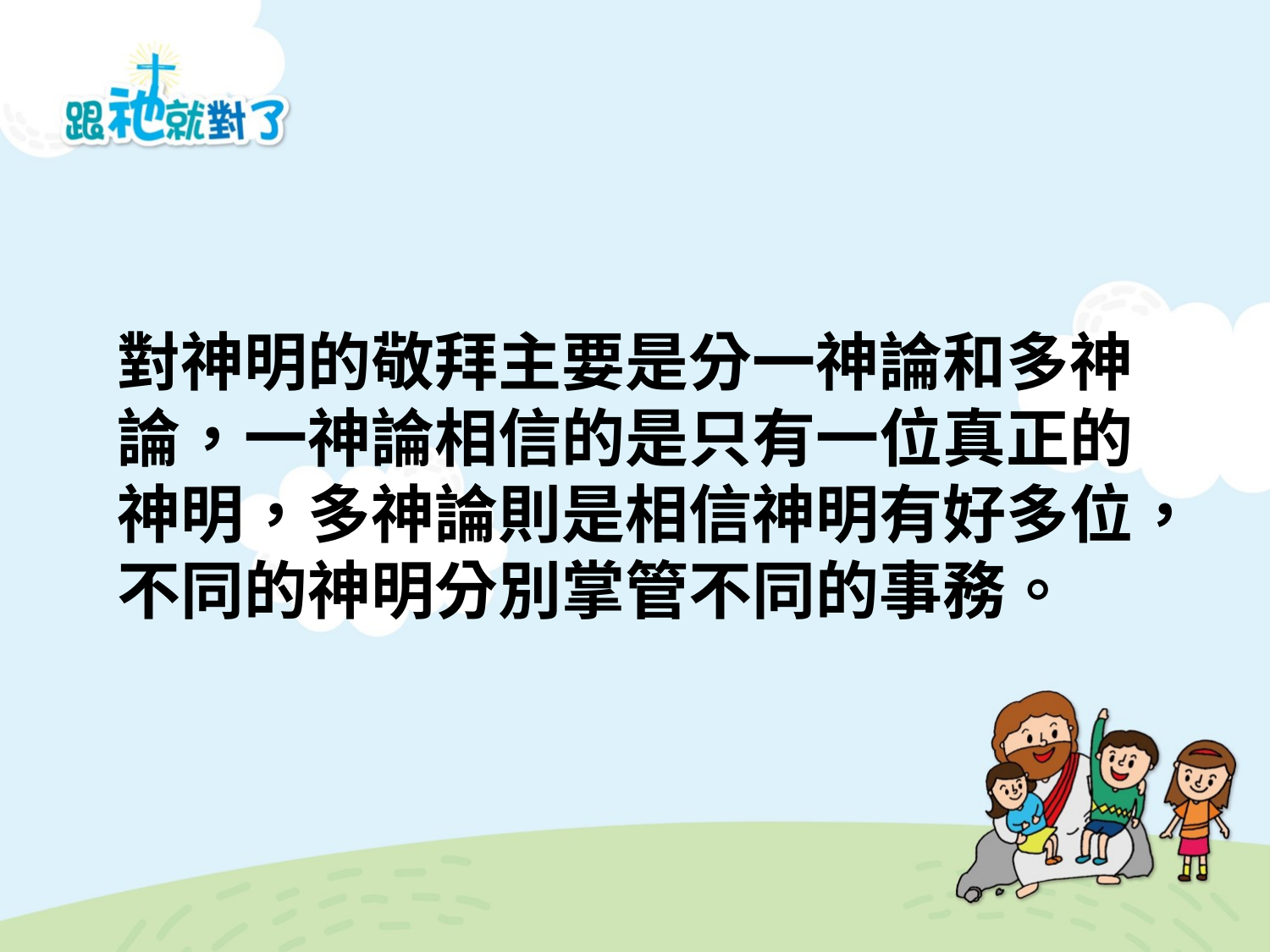

對神明的敬拜主要是分一神論和多神論，一神論相信的是只有一位真正的神明，多神論則是相信神明有好多位，不同的神明分別掌管不同的事務。